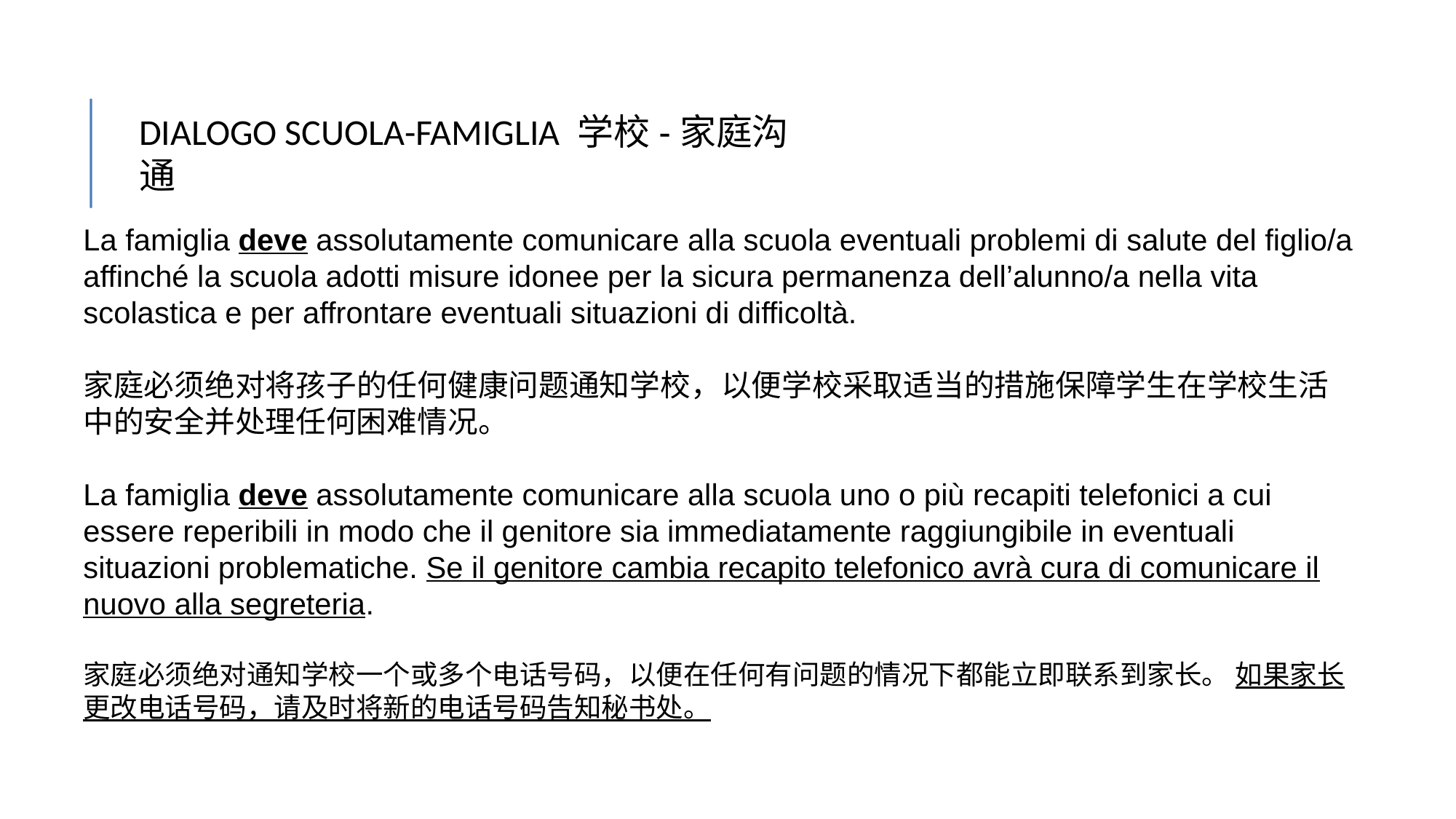

DIALOGO SCUOLA-FAMIGLIA 学校-家庭沟通
La famiglia deve assolutamente comunicare alla scuola eventuali problemi di salute del figlio/a affinché la scuola adotti misure idonee per la sicura permanenza dell’alunno/a nella vita scolastica e per affrontare eventuali situazioni di difficoltà.

家庭必须绝对将孩子的任何健康问题通知学校，以便学校采取适当的措施保障学生在学校生活中的安全并处理任何困难情况。

La famiglia deve assolutamente comunicare alla scuola uno o più recapiti telefonici a cui essere reperibili in modo che il genitore sia immediatamente raggiungibile in eventuali situazioni problematiche. Se il genitore cambia recapito telefonico avrà cura di comunicare il nuovo alla segreteria.

家庭必须绝对通知学校一个或多个电话号码，以便在任何有问题的情况下都能立即联系到家长。 如果家长更改电话号码，请及时将新的电话号码告知秘书处。